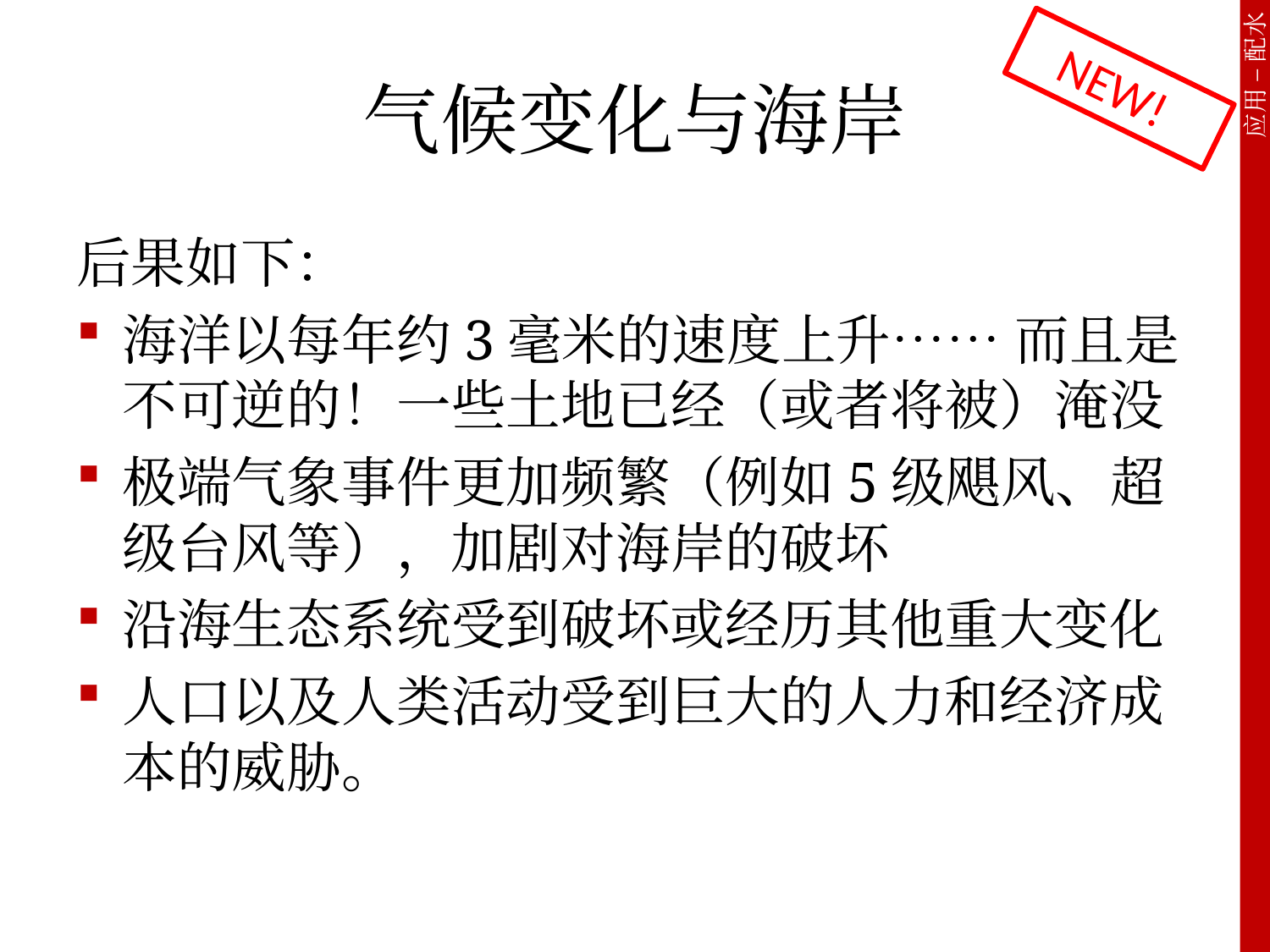

# 气候变化与海岸
NEW!
后果如下：
海洋以每年约3毫米的速度上升…… 而且是不可逆的！一些土地已经（或者将被）淹没
极端气象事件更加频繁（例如5级飓风、超级台风等），加剧对海岸的破坏
沿海生态系统受到破坏或经历其他重大变化
人口以及人类活动受到巨大的人力和经济成本的威胁。